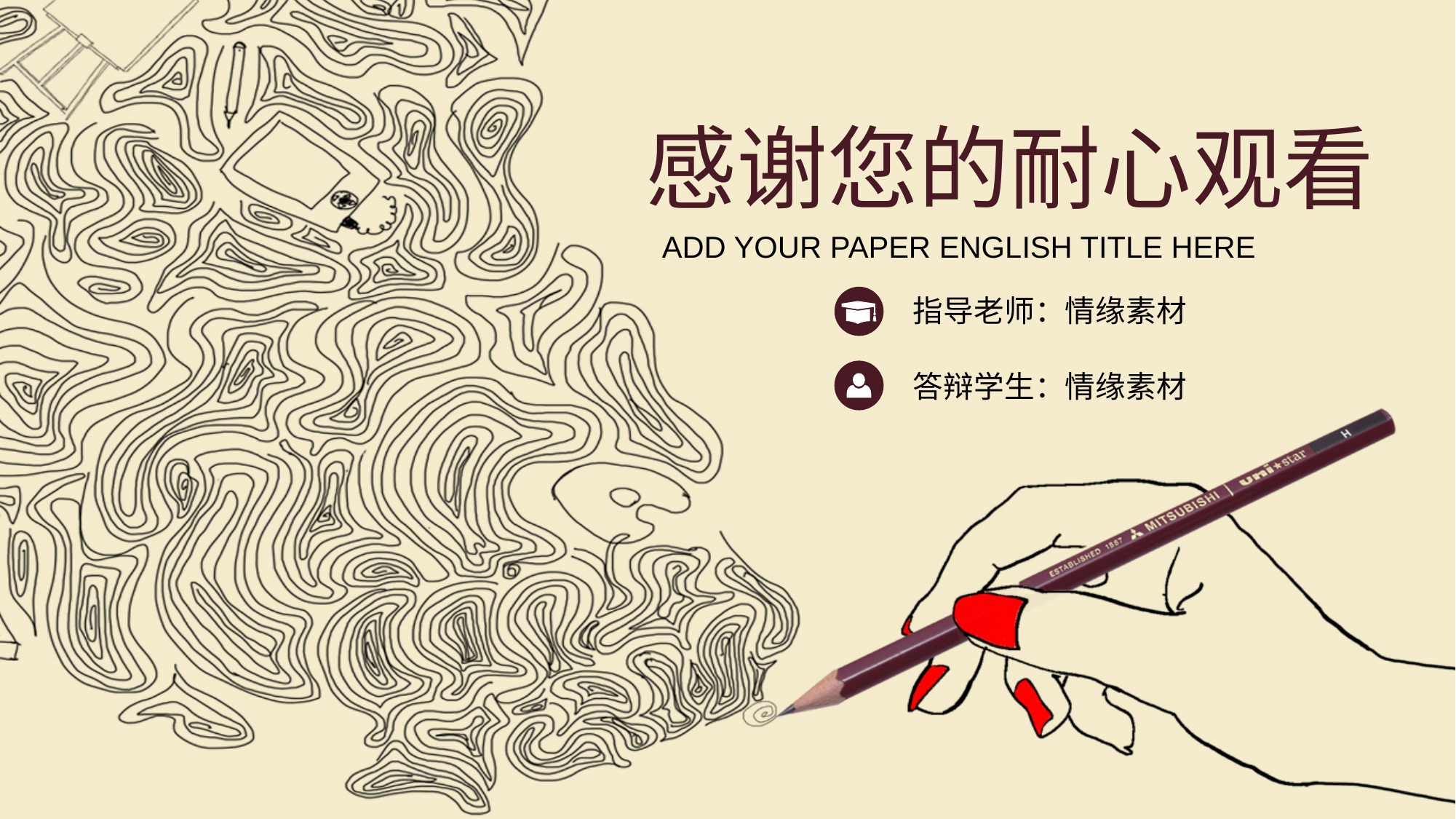

感谢您的耐心观看
ADD YOUR PAPER ENGLISH TITLE HERE

指导老师：情缘素材

答辩学生：情缘素材